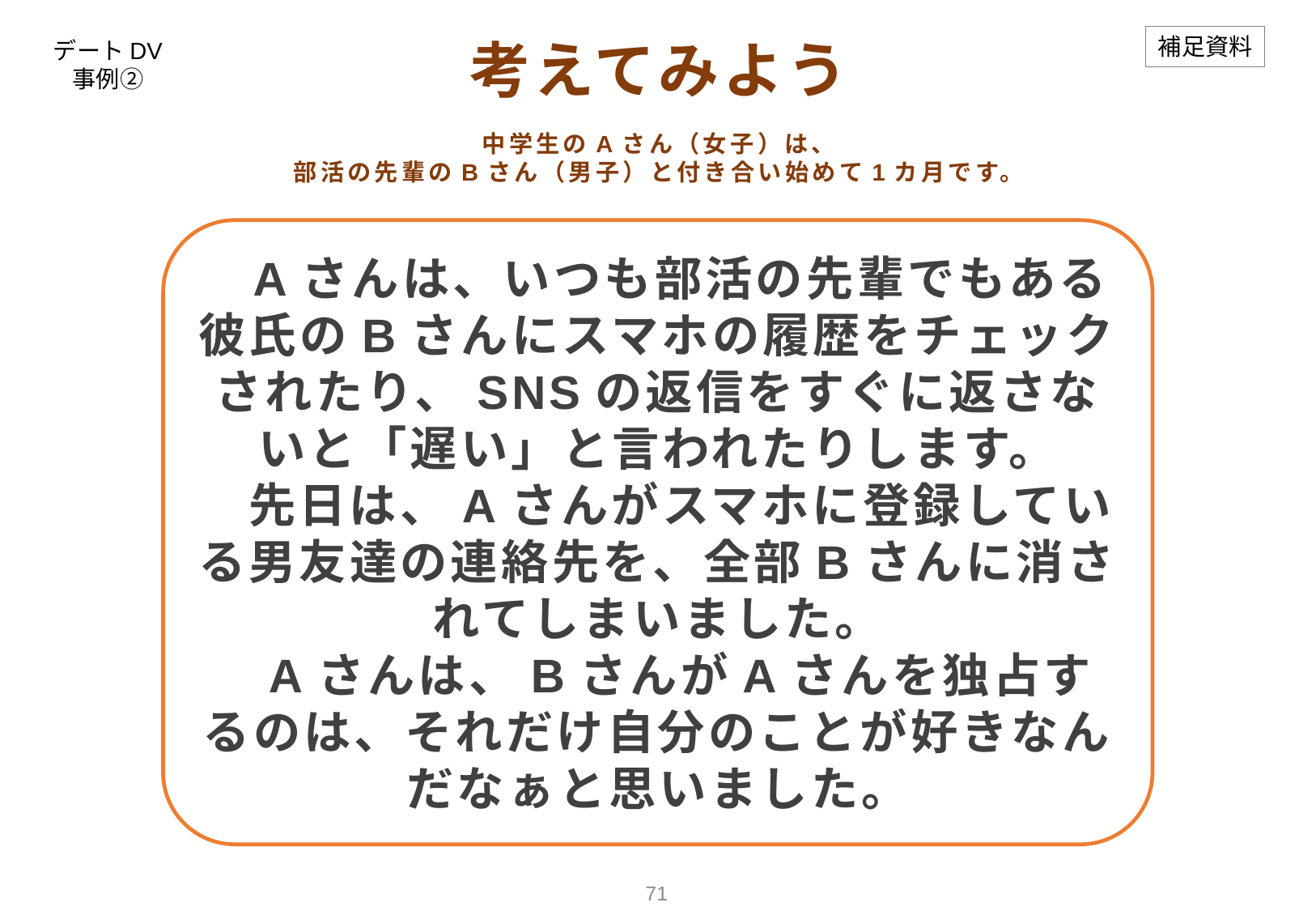

考えてみよう
補足資料
デートDV
事例②
中学生のAさん（女子）は、
部活の先輩のBさん（男子）と付き合い始めて1カ月です。
Aさんは、いつも部活の先輩でもある彼氏のBさんにスマホの履歴をチェックされたり、SNSの返信をすぐに返さないと「遅い」と言われたりします。
先日は、Aさんがスマホに登録している男友達の連絡先を、全部Bさんに消されてしまいました。
Aさんは、BさんがAさんを独占するのは、それだけ自分のことが好きなんだなぁと思いました。
71